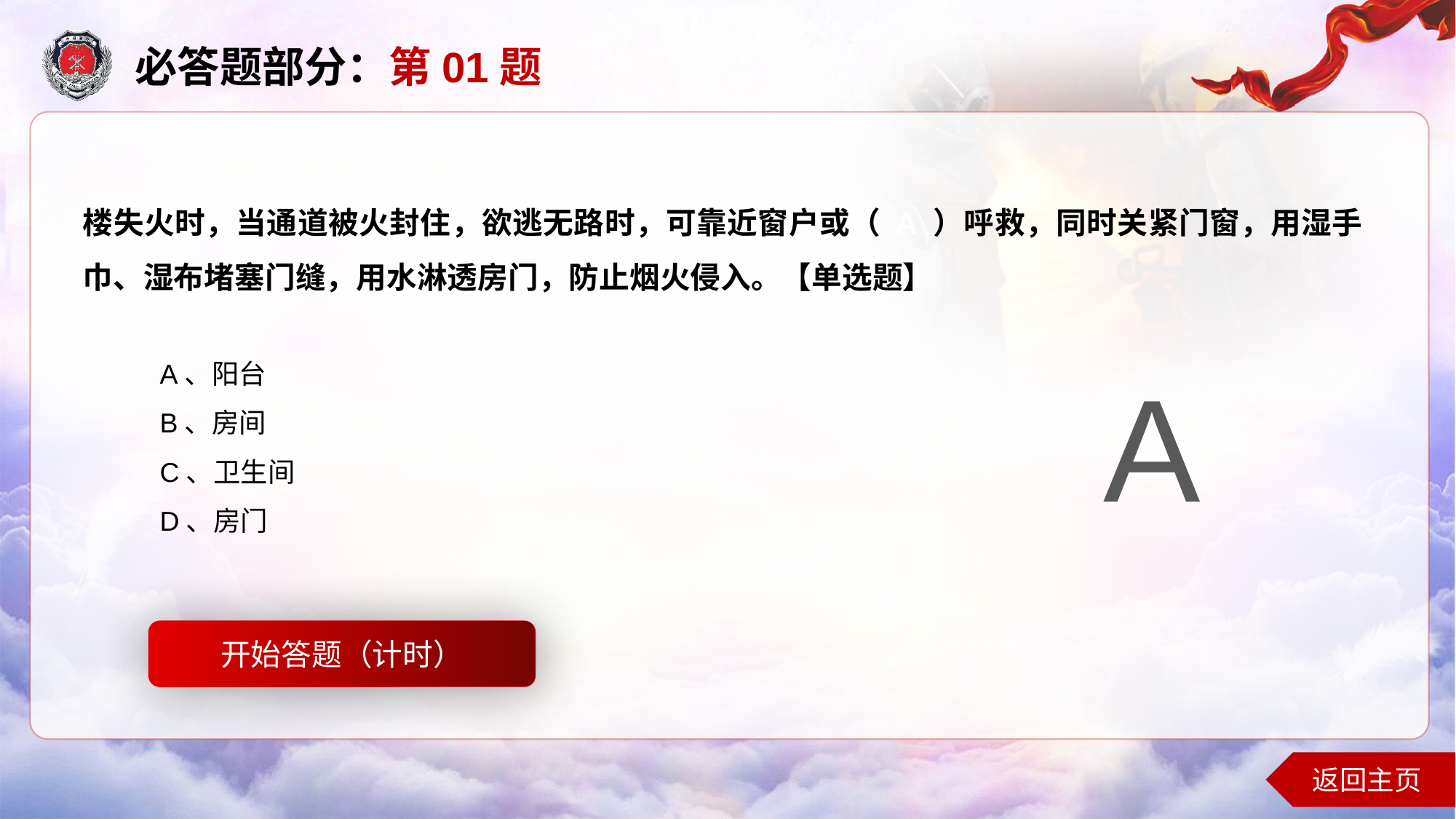

必答题部分：第01题
楼失火时，当通道被火封住，欲逃无路时，可靠近窗户或（ A ）呼救，同时关紧门窗，用湿手巾、湿布堵塞门缝，用水淋透房门，防止烟火侵入。【单选题】
A、阳台
B、房间
C、卫生间
D、房门
A
开始答题（计时）
开始答题
返回主页